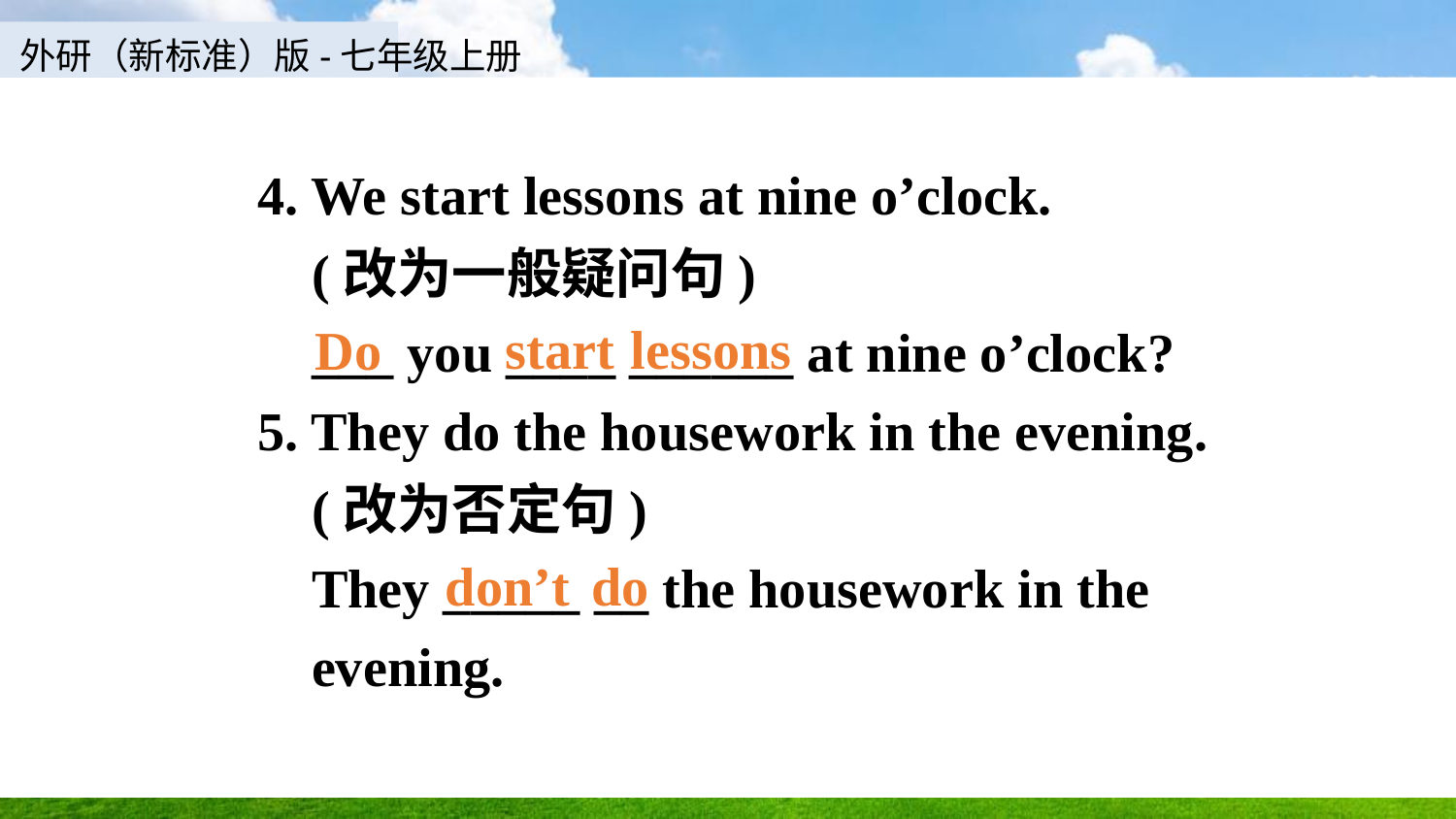

4. We start lessons at nine o’clock.
    (改为一般疑问句)
    ___ you ____ ______ at nine o’clock?
5. They do the housework in the evening.
    (改为否定句)
    They _____ __ the housework in the
    evening.
start
lessons
Do
don’t
do